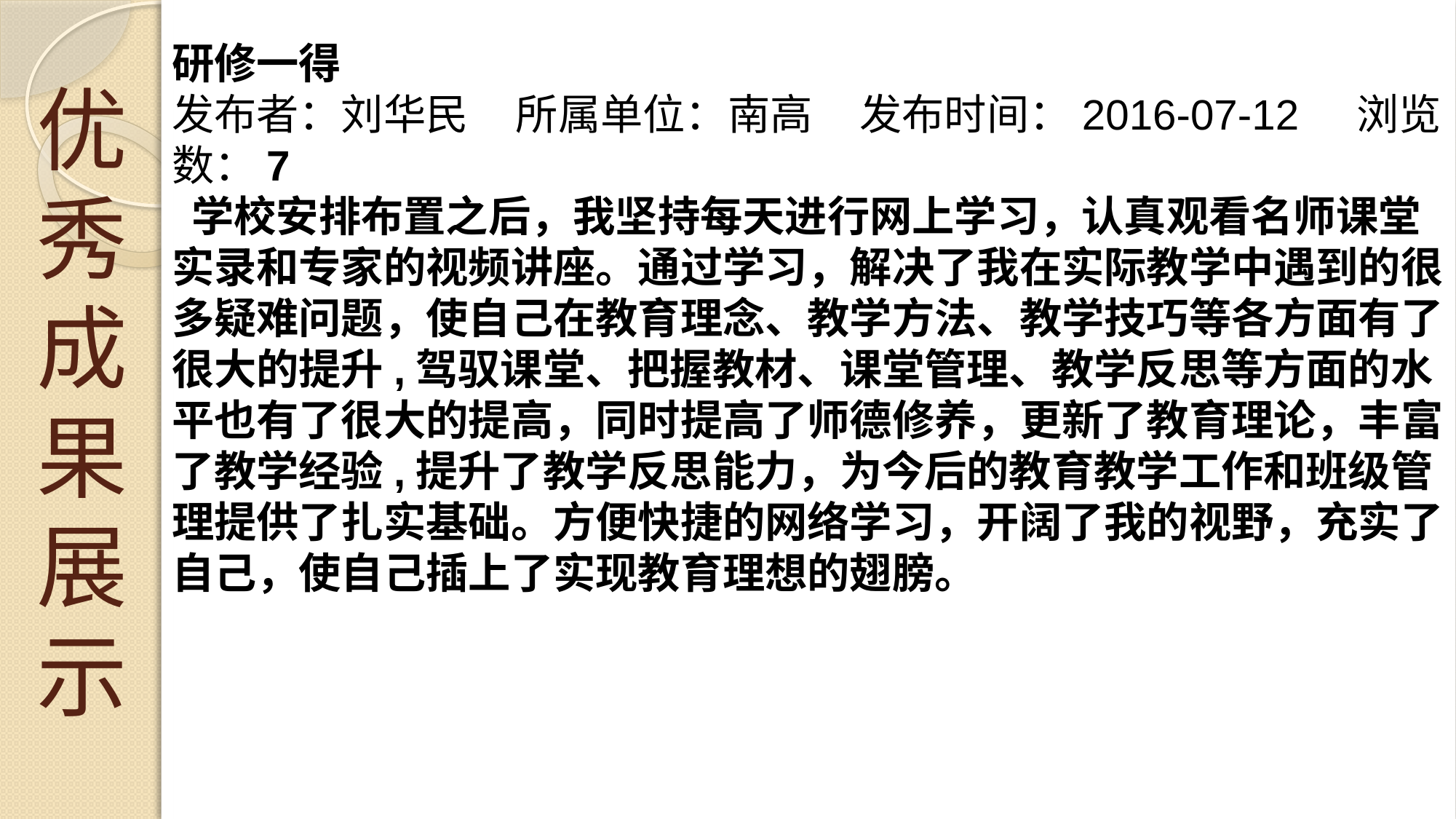

优秀成果展示
研修一得
发布者：刘华民     所属单位：南高     发布时间：2016-07-12    浏览数：7
 学校安排布置之后，我坚持每天进行网上学习，认真观看名师课堂实录和专家的视频讲座。通过学习，解决了我在实际教学中遇到的很多疑难问题，使自己在教育理念、教学方法、教学技巧等各方面有了很大的提升,驾驭课堂、把握教材、课堂管理、教学反思等方面的水平也有了很大的提高，同时提高了师德修养，更新了教育理论，丰富了教学经验,提升了教学反思能力，为今后的教育教学工作和班级管理提供了扎实基础。方便快捷的网络学习，开阔了我的视野，充实了自己，使自己插上了实现教育理想的翅膀。